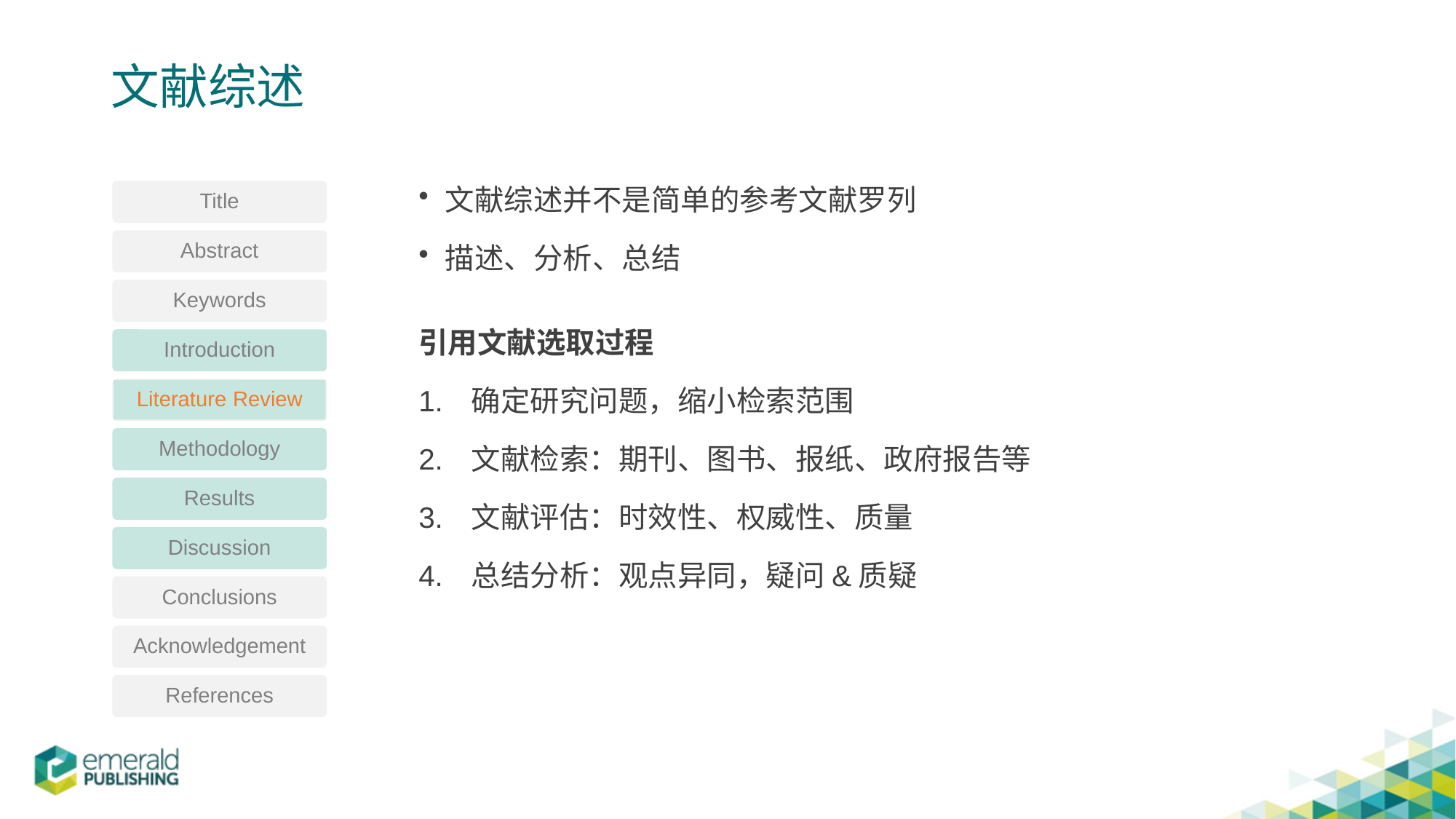

# 文献综述
文献综述并不是简单的参考文献罗列
描述、分析、总结
引用文献选取过程
确定研究问题，缩小检索范围
文献检索：期刊、图书、报纸、政府报告等
文献评估：时效性、权威性、质量
总结分析：观点异同，疑问&质疑

Title

Abstract

Keywords

Introduction

Literature Review

Methodology

Results

Discussion

Conclusions

Acknowledgement

References